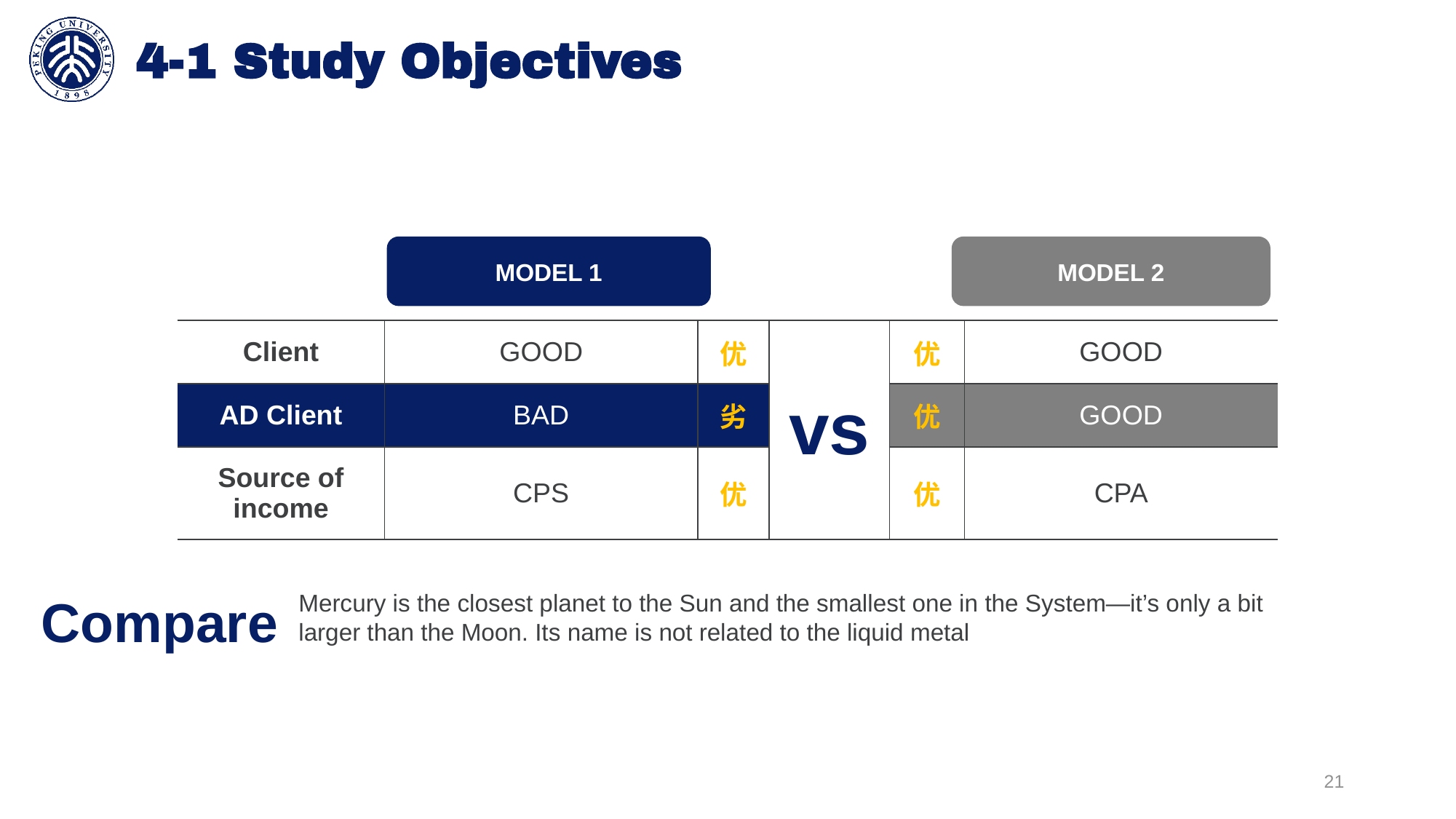

# 4-1 Study Objectives
MODEL 1
MODEL 2
| Client | GOOD | 优 | vs | 优 | GOOD |
| --- | --- | --- | --- | --- | --- |
| AD Client | BAD | 劣 |  | 优 | GOOD |
| Source of income | CPS | 优 |  | 优 | CPA |
Compare
Mercury is the closest planet to the Sun and the smallest one in the System—it’s only a bit larger than the Moon. Its name is not related to the liquid metal
21